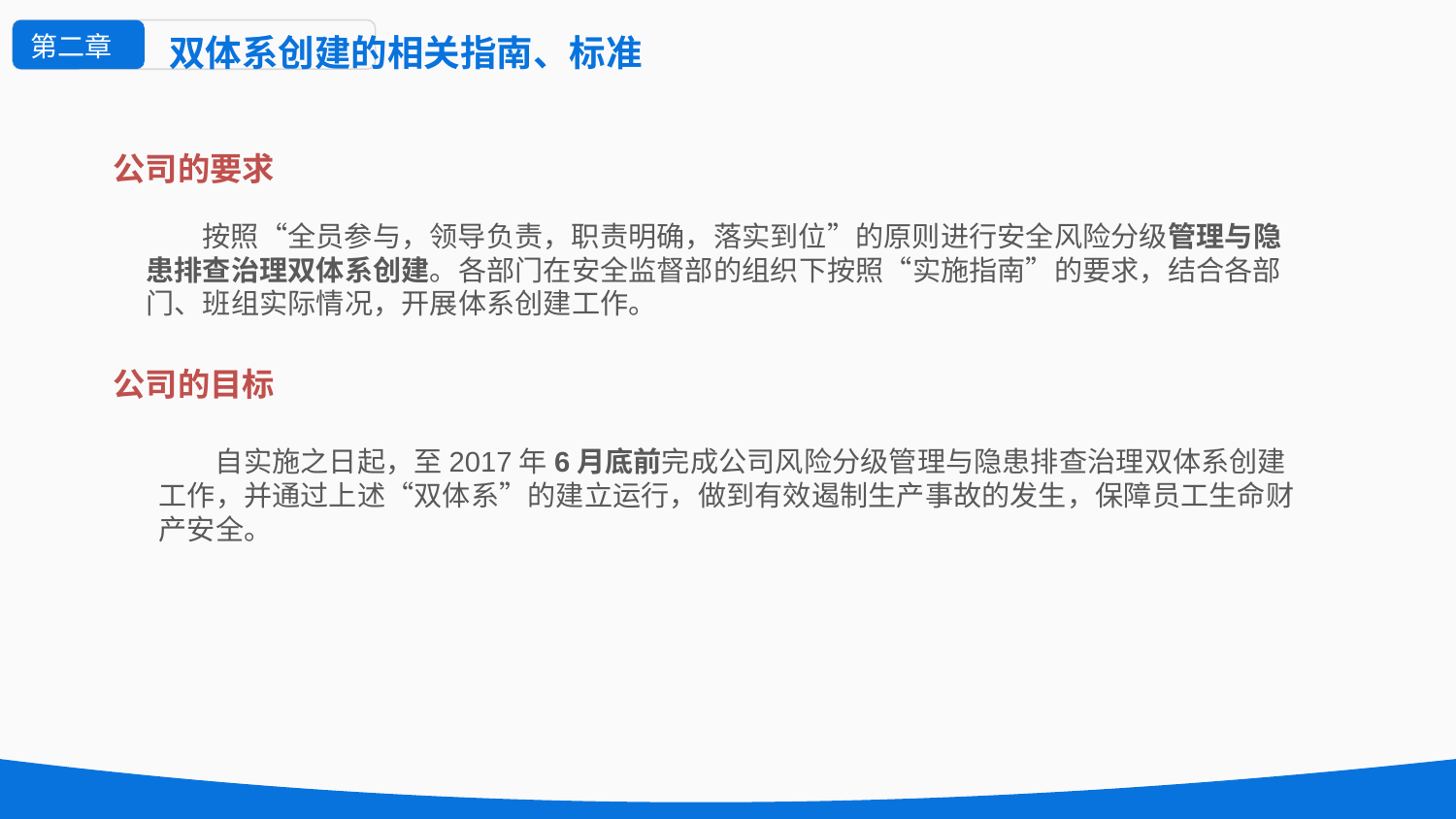

第二章
双体系创建的相关指南、标准
公司的要求
按照“全员参与，领导负责，职责明确，落实到位”的原则进行安全风险分级管理与隐患排查治理双体系创建。各部门在安全监督部的组织下按照“实施指南”的要求，结合各部门、班组实际情况，开展体系创建工作。
公司的目标
自实施之日起，至2017年6月底前完成公司风险分级管理与隐患排查治理双体系创建工作，并通过上述“双体系”的建立运行，做到有效遏制生产事故的发生，保障员工生命财产安全。